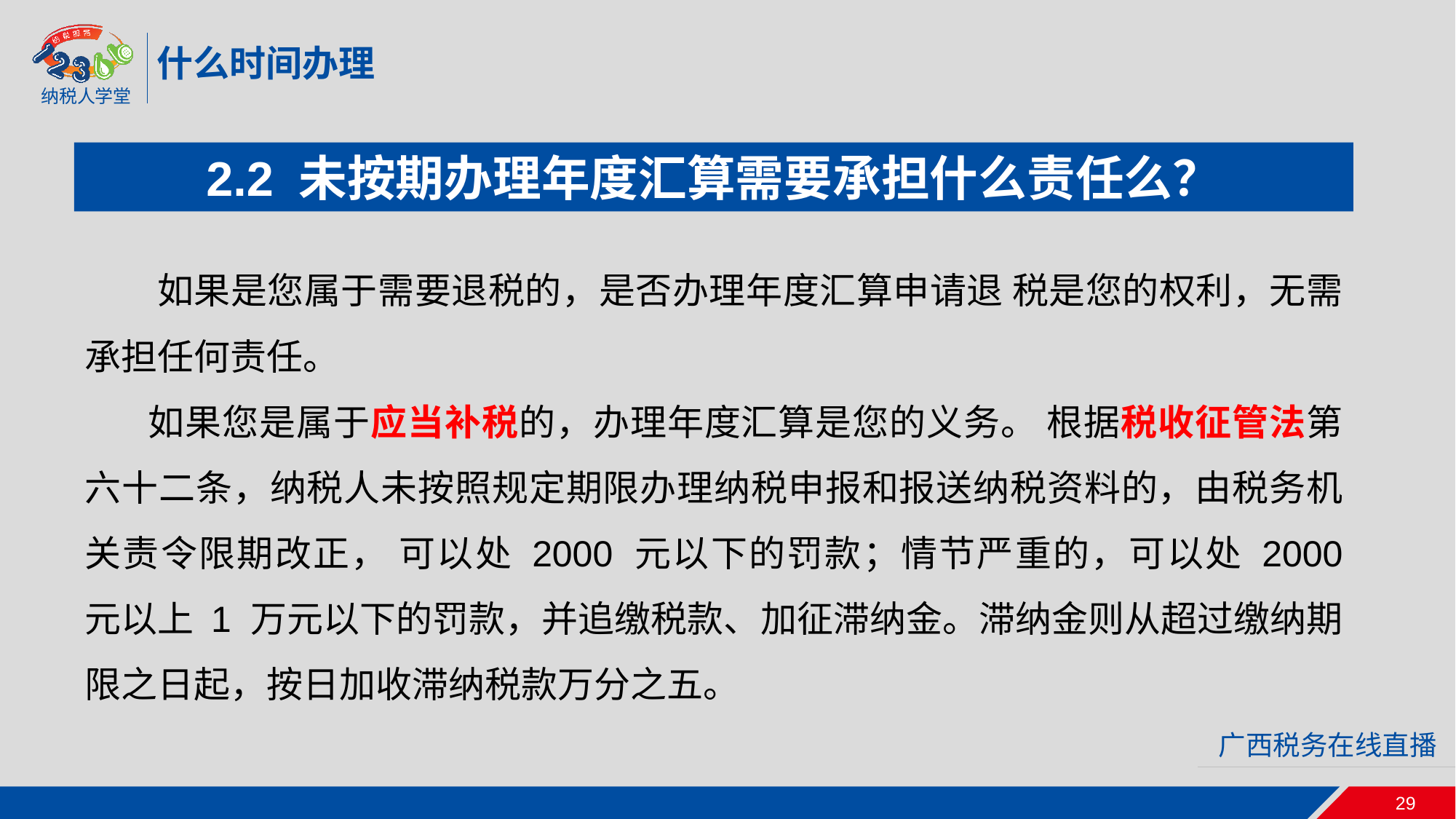

什么时间办理
2.2 未按期办理年度汇算需要承担什么责任么？
       如果是您属于需要退税的，是否办理年度汇算申请退 税是您的权利，无需承担任何责任。
      如果您是属于应当补税的，办理年度汇算是您的义务。 根据税收征管法第六十二条，纳税人未按照规定期限办理纳税申报和报送纳税资料的，由税务机关责令限期改正， 可以处 2000 元以下的罚款；情节严重的，可以处 2000 元以上 1 万元以下的罚款，并追缴税款、加征滞纳金。滞纳金则从超过缴纳期限之日起，按日加收滞纳税款万分之五。